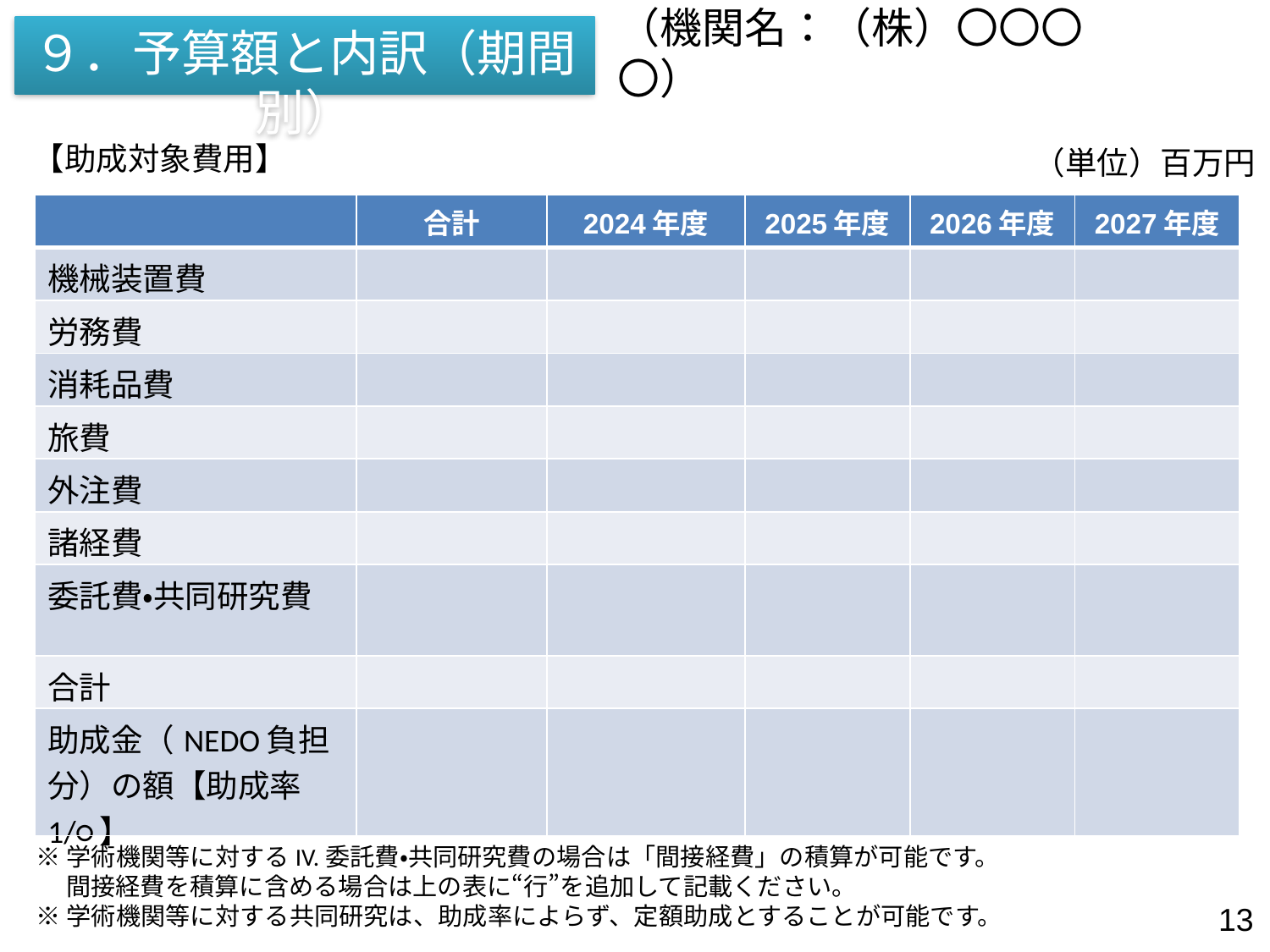

# （機関名：（株）〇〇〇〇）
９．予算額と内訳（期間別）
【助成対象費用】
（単位）百万円
|  | 合計 | 2024年度 | 2025年度 | 2026年度 | 2027年度 |
| --- | --- | --- | --- | --- | --- |
| 機械装置費 |  |  |  |  |  |
| 労務費 |  |  |  |  |  |
| 消耗品費 |  |  |  |  |  |
| 旅費 |  |  |  |  |  |
| 外注費 |  |  |  |  |  |
| 諸経費 |  |  |  |  |  |
| 委託費・共同研究費 |  |  |  |  |  |
| 合計 |  |  |  |  |  |
| 助成金（NEDO負担分）の額【助成率1/○】 |  |  |  |  |  |
※学術機関等に対するIV.委託費・共同研究費の場合は「間接経費」の積算が可能です。
　 間接経費を積算に含める場合は上の表に“行”を追加して記載ください。
※学術機関等に対する共同研究は、助成率によらず、定額助成とすることが可能です。
13